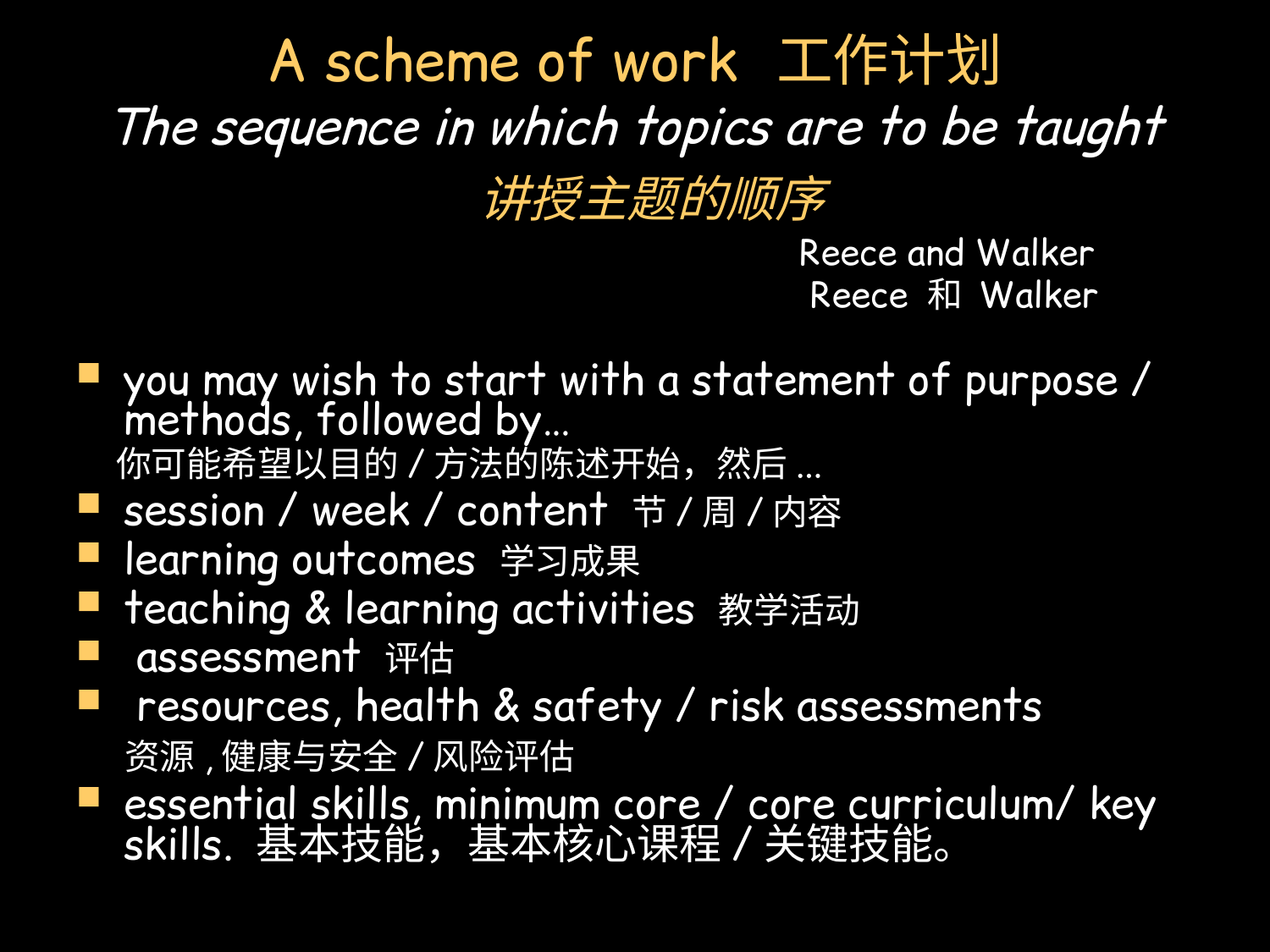

# A scheme of work 工作计划 The sequence in which topics are to be taught 讲授主题的顺序 Reece and Walker Reece 和 Walker
you may wish to start with a statement of purpose / methods, followed by…
    你可能希望以目的/方法的陈述开始，然后...
session / week / content 节/周/内容
learning outcomes 学习成果
teaching & learning activities 教学活动
 assessment 评估
 resources, health & safety / risk assessments
    资源,健康与安全/风险评估
essential skills, minimum core / core curriculum/ key skills. 基本技能，基本核心课程/关键技能。